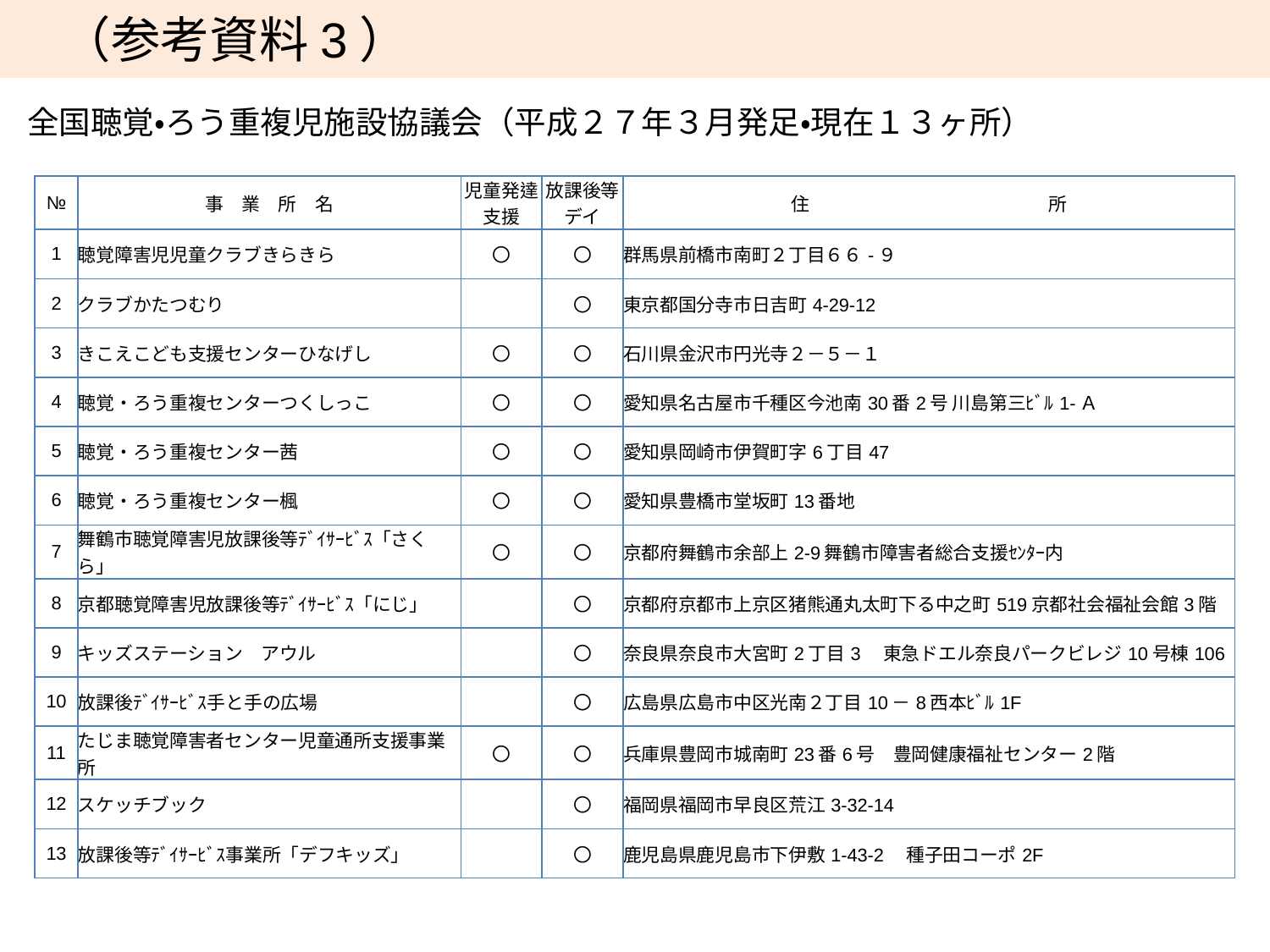

（参考資料3）
全国聴覚・ろう重複児施設協議会（平成２７年３月発足・現在１３ヶ所）

| № | 事　業　所　名 | 児童発達支援 | 放課後等デイ | 住　　　　　　　　　　　　　所 |
| --- | --- | --- | --- | --- |
| 1 | 聴覚障害児児童クラブきらきら | 〇 | 〇 | 群馬県前橋市南町２丁目６６-９ |
| 2 | クラブかたつむり |  | 〇 | 東京都国分寺市日吉町4-29-12 |
| 3 | きこえこども支援センターひなげし | 〇 | 〇 | 石川県金沢市円光寺２－５－１ |
| 4 | 聴覚・ろう重複センターつくしっこ | 〇 | 〇 | 愛知県名古屋市千種区今池南30番2号 川島第三ﾋﾞﾙ1-Ａ |
| 5 | 聴覚・ろう重複センター茜 | 〇 | 〇 | 愛知県岡崎市伊賀町字6丁目47 |
| 6 | 聴覚・ろう重複センター楓 | 〇 | 〇 | 愛知県豊橋市堂坂町13番地 |
| 7 | 舞鶴市聴覚障害児放課後等ﾃﾞｲｻｰﾋﾞｽ「さくら」 | 〇 | 〇 | 京都府舞鶴市余部上2-9舞鶴市障害者総合支援ｾﾝﾀｰ内 |
| 8 | 京都聴覚障害児放課後等ﾃﾞｲｻｰﾋﾞｽ「にじ」 |  | 〇 | 京都府京都市上京区猪熊通丸太町下る中之町519京都社会福祉会館3階 |
| 9 | キッズステーション　アウル |  | 〇 | 奈良県奈良市大宮町2丁目3　東急ドエル奈良パークビレジ10号棟106 |
| 10 | 放課後ﾃﾞｲｻｰﾋﾞｽ手と手の広場 |  | 〇 | 広島県広島市中区光南２丁目10－8西本ﾋﾞﾙ1F |
| 11 | たじま聴覚障害者センター児童通所支援事業所 | 〇 | 〇 | 兵庫県豊岡市城南町23番6号　豊岡健康福祉センター2階 |
| 12 | スケッチブック |  | 〇 | 福岡県福岡市早良区荒江3-32-14 |
| 13 | 放課後等ﾃﾞｲｻｰﾋﾞｽ事業所「デフキッズ」 |  | 〇 | 鹿児島県鹿児島市下伊敷1-43-2　種子田コーポ2F |